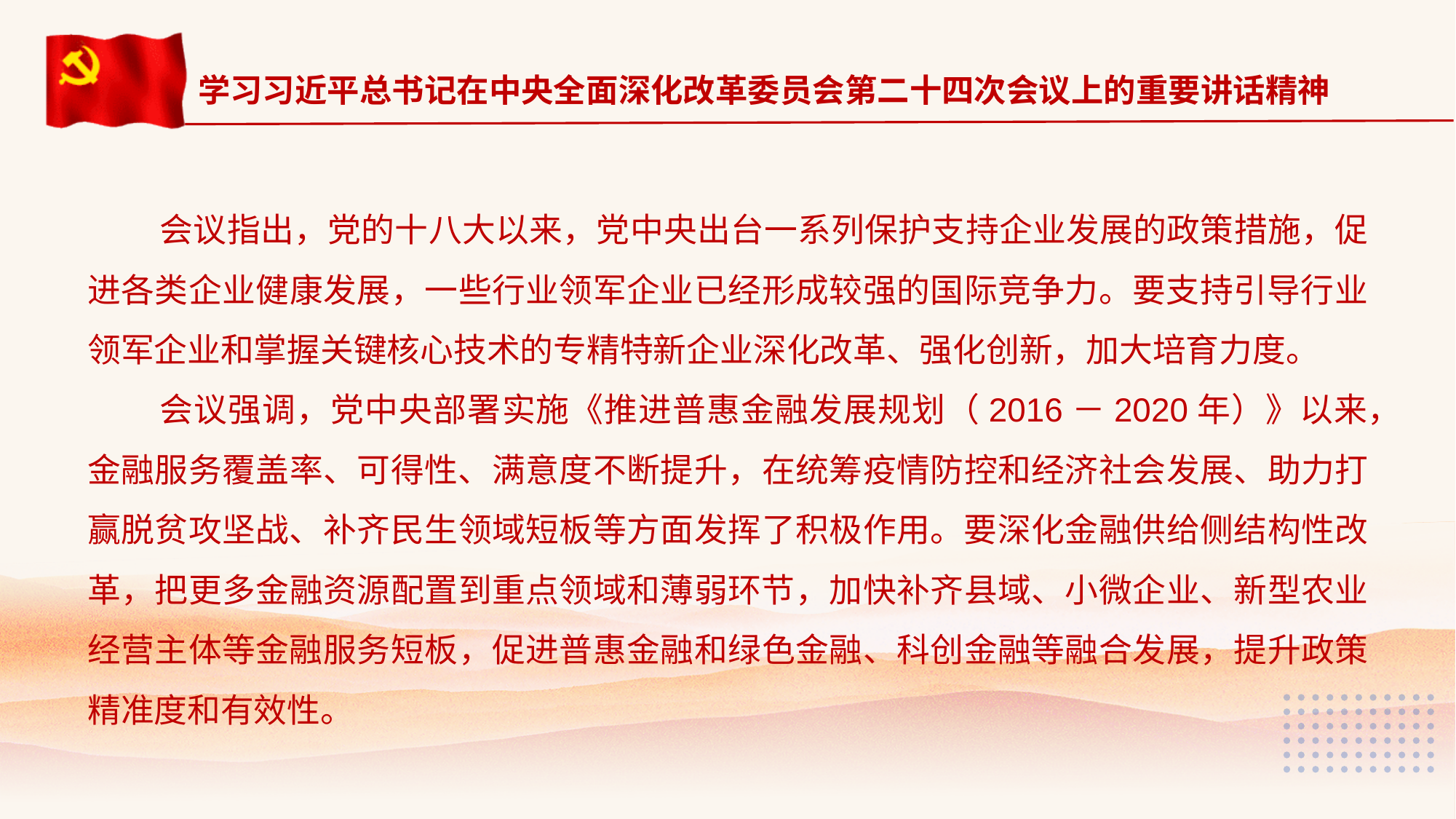

学习习近平总书记在中央全面深化改革委员会第二十四次会议上的重要讲话精神
会议指出，党的十八大以来，党中央出台一系列保护支持企业发展的政策措施，促进各类企业健康发展，一些行业领军企业已经形成较强的国际竞争力。要支持引导行业领军企业和掌握关键核心技术的专精特新企业深化改革、强化创新，加大培育力度。
会议强调，党中央部署实施《推进普惠金融发展规划（2016－2020年）》以来，金融服务覆盖率、可得性、满意度不断提升，在统筹疫情防控和经济社会发展、助力打赢脱贫攻坚战、补齐民生领域短板等方面发挥了积极作用。要深化金融供给侧结构性改革，把更多金融资源配置到重点领域和薄弱环节，加快补齐县域、小微企业、新型农业经营主体等金融服务短板，促进普惠金融和绿色金融、科创金融等融合发展，提升政策精准度和有效性。